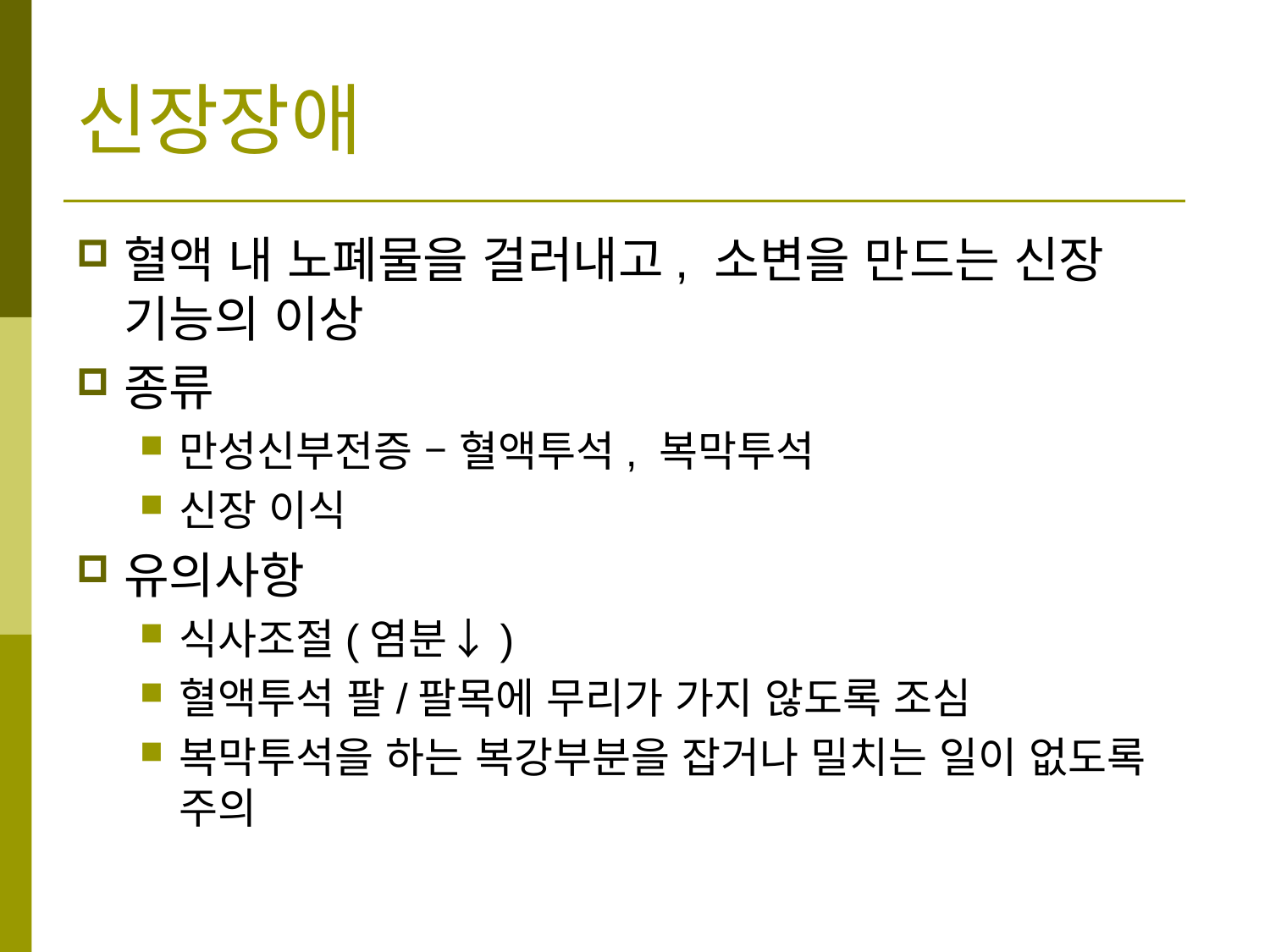

신장장애
혈액 내 노폐물을 걸러내고, 소변을 만드는 신장 기능의 이상
종류
만성신부전증 – 혈액투석, 복막투석
신장 이식
유의사항
식사조절(염분↓)
혈액투석 팔/팔목에 무리가 가지 않도록 조심
복막투석을 하는 복강부분을 잡거나 밀치는 일이 없도록 주의